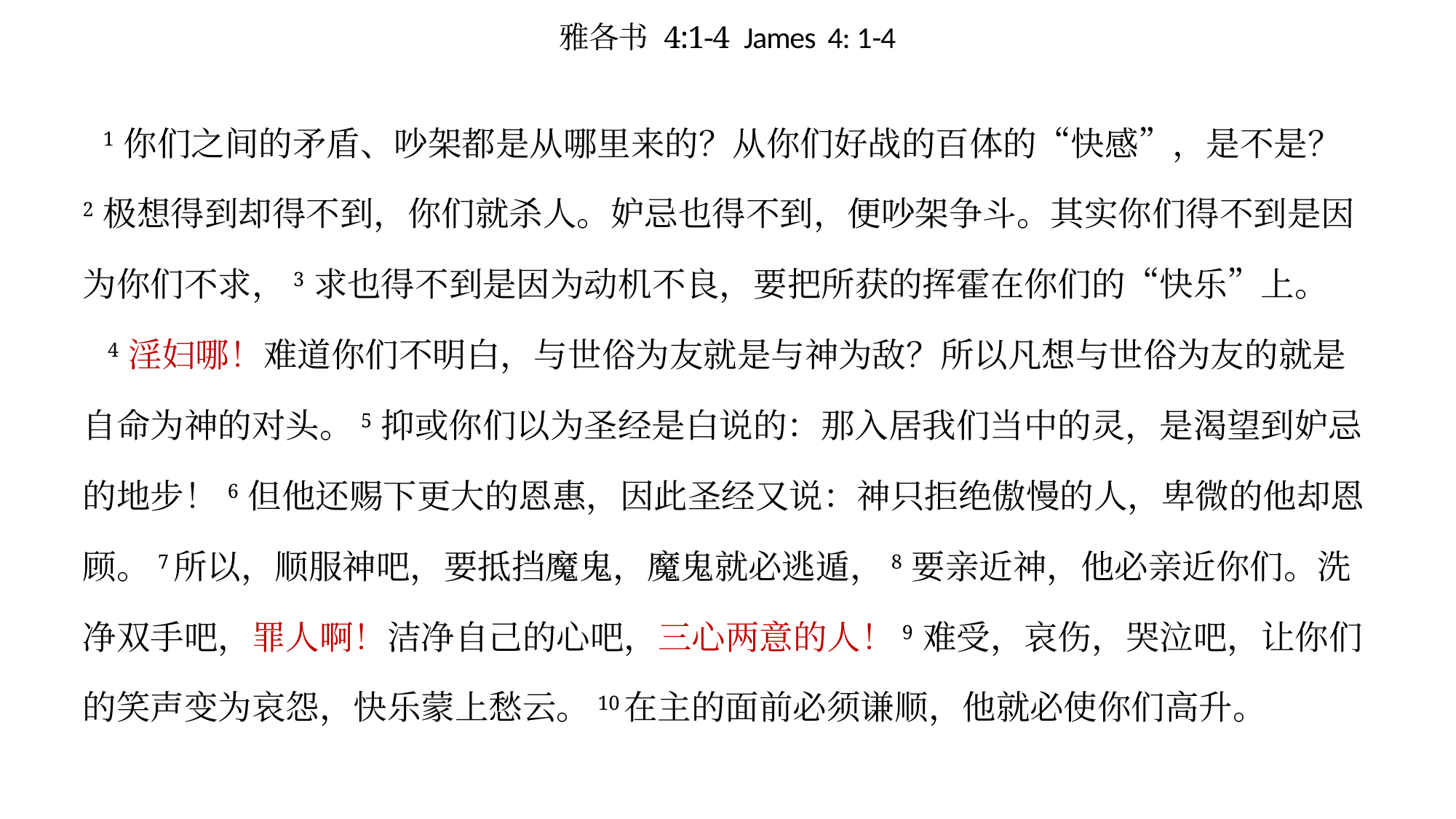

# 雅各书 4:1-4  James  4: 1-4
    1 你们之间的矛盾、吵架都是从哪里来的？从你们好战的百体的“快感”，是不是？ 2 极想得到却得不到，你们就杀人。妒忌也得不到，便吵架争斗。其实你们得不到是因为你们不求，3 求也得不到是因为动机不良，要把所获的挥霍在你们的“快乐”上。       4 淫妇哪！难道你们不明白，与世俗为友就是与神为敌？所以凡想与世俗为友的就是自命为神的对头。5 抑或你们以为圣经是白说的：那入居我们当中的灵，是渴望到妒忌的地步！ 6 但他还赐下更大的恩惠，因此圣经又说：神只拒绝傲慢的人，卑微的他却恩顾。7所以，顺服神吧，要抵挡魔鬼，魔鬼就必逃遁，8 要亲近神，他必亲近你们。洗净双手吧，罪人啊！洁净自己的心吧，三心两意的人！9 难受，哀伤，哭泣吧，让你们的笑声变为哀怨，快乐蒙上愁云。10在主的面前必须谦顺，他就必使你们高升。